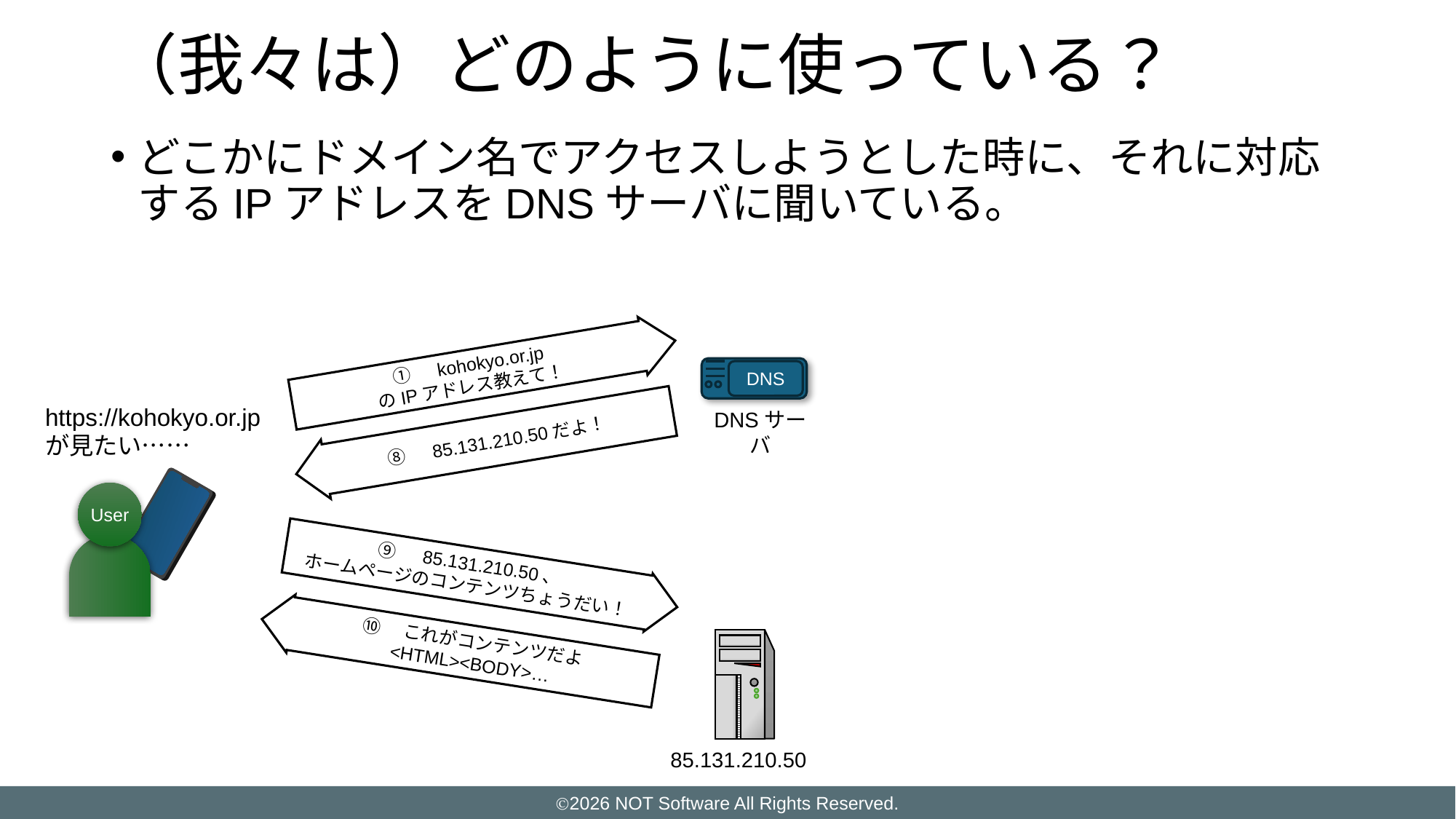

# （我々は）どのように使っている？
どこかにドメイン名でアクセスしようとした時に、それに対応するIPアドレスをDNSサーバに聞いている。
①　kohokyo.or.jp
のIPアドレス教えて！

DNS

https://kohokyo.or.jp
が見たい……
DNSサーバ
⑧　85.131.210.50だよ！

User

⑨　85.131.210.50、
ホームページのコンテンツちょうだい！
⑩　これがコンテンツだよ
<HTML><BODY>…

85.131.210.50